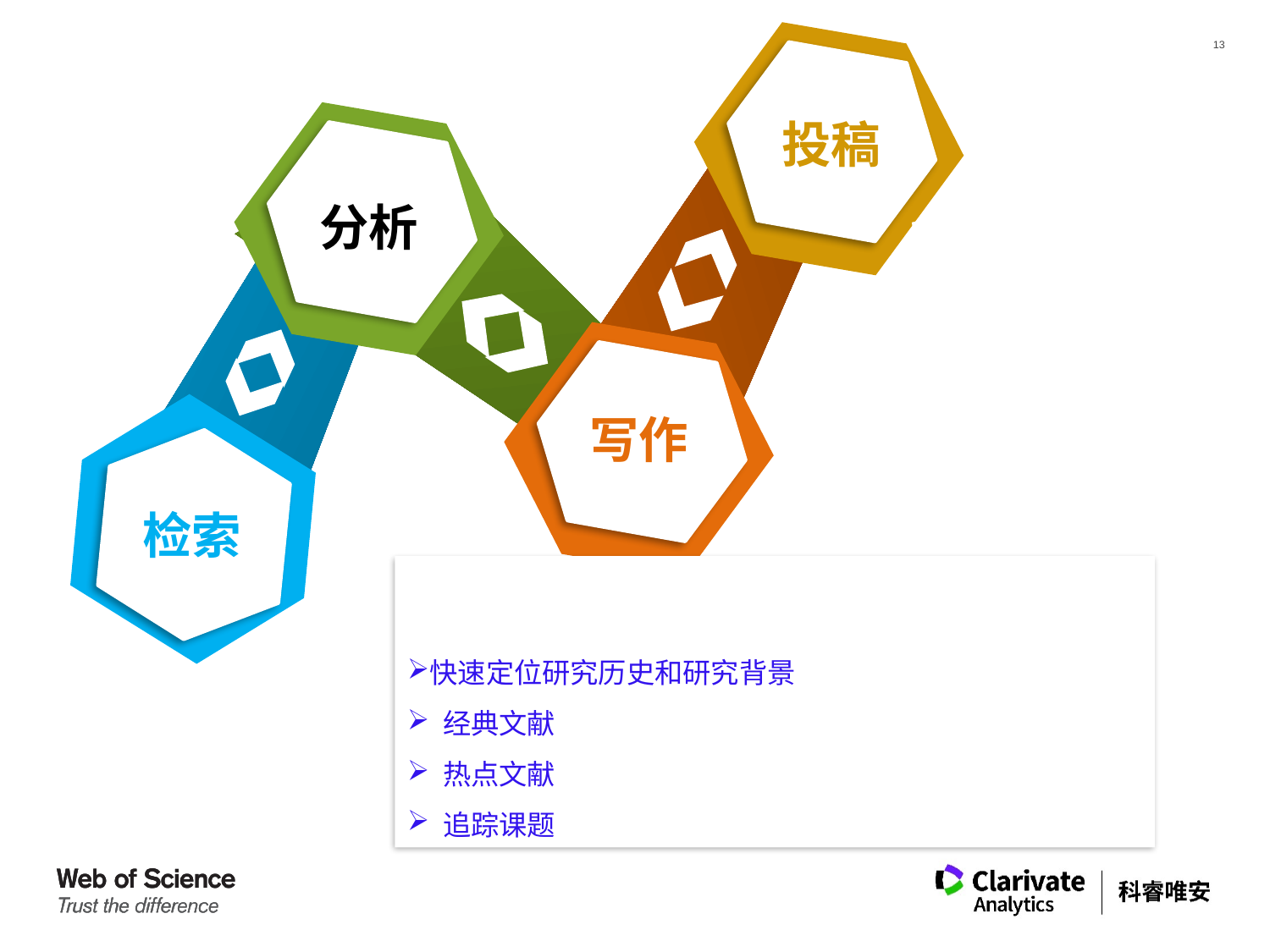

投稿

#

分析

检索

写作
分析
快速定位研究历史和研究背景
 经典文献
 热点文献
 追踪课题